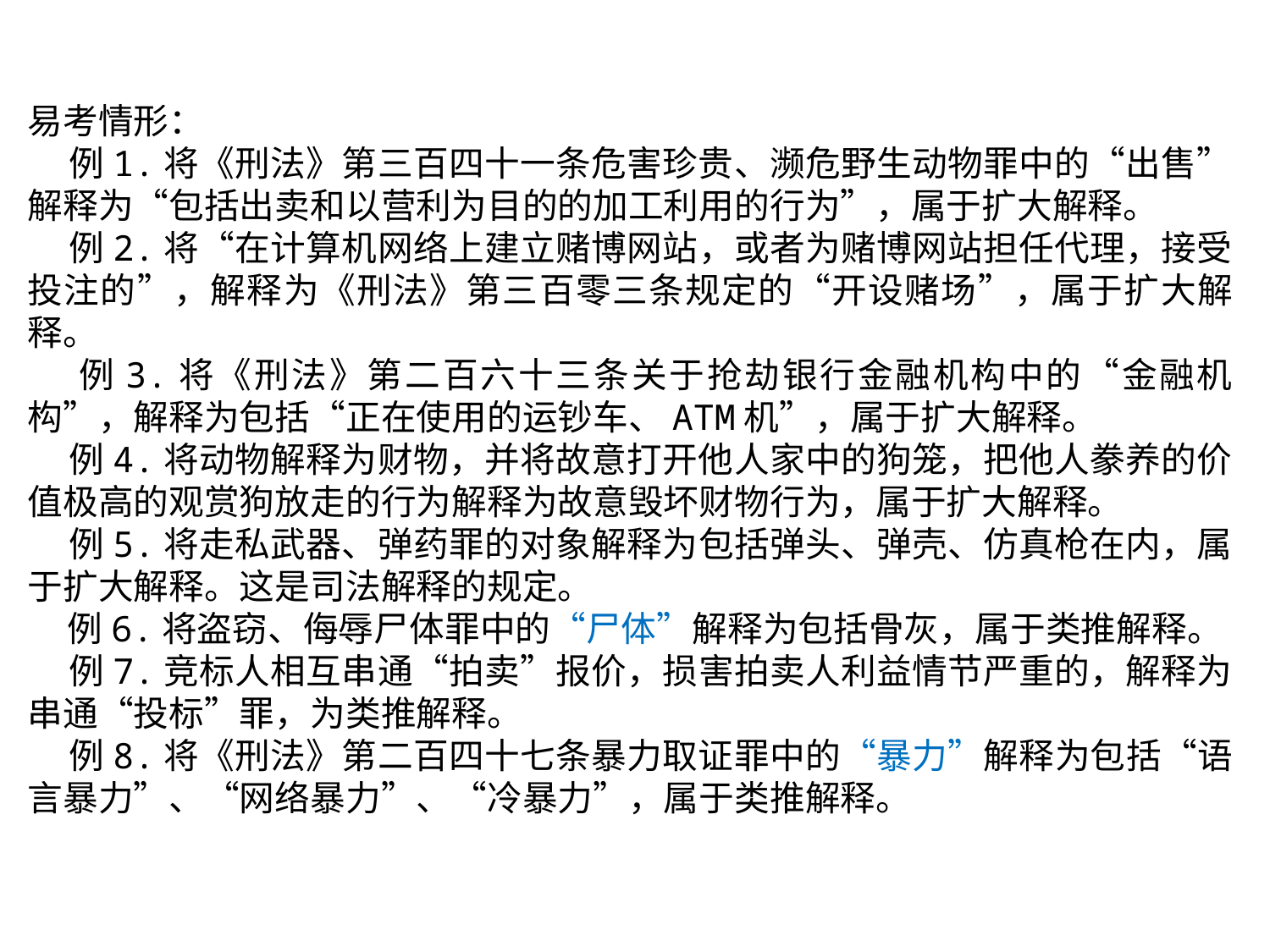

易考情形：
    例1.将《刑法》第三百四十一条危害珍贵、濒危野生动物罪中的“出售”解释为“包括出卖和以营利为目的的加工利用的行为”，属于扩大解释。
    例2.将“在计算机网络上建立赌博网站，或者为赌博网站担任代理，接受投注的”，解释为《刑法》第三百零三条规定的“开设赌场”，属于扩大解释。
    例3.将《刑法》第二百六十三条关于抢劫银行金融机构中的“金融机构”，解释为包括“正在使用的运钞车、ATM机”，属于扩大解释。
    例4.将动物解释为财物，并将故意打开他人家中的狗笼，把他人豢养的价值极高的观赏狗放走的行为解释为故意毁坏财物行为，属于扩大解释。
    例5.将走私武器、弹药罪的对象解释为包括弹头、弹壳、仿真枪在内，属于扩大解释。这是司法解释的规定。
    例6.将盗窃、侮辱尸体罪中的“尸体”解释为包括骨灰，属于类推解释。
    例7.竞标人相互串通“拍卖”报价，损害拍卖人利益情节严重的，解释为串通“投标”罪，为类推解释。
    例8.将《刑法》第二百四十七条暴力取证罪中的“暴力”解释为包括“语言暴力”、“网络暴力”、“冷暴力”，属于类推解释。